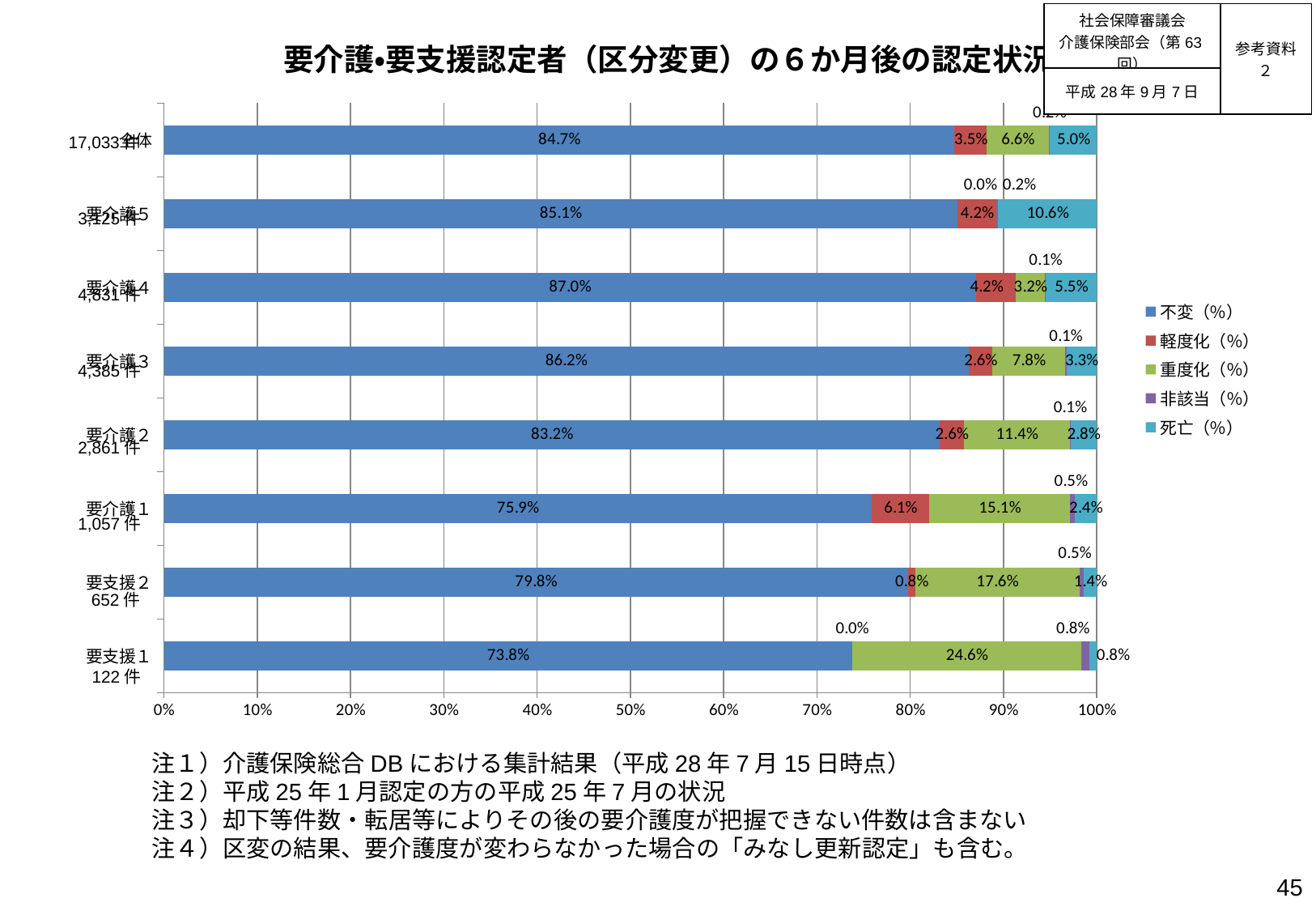

| 社会保障審議会 介護保険部会（第63回） | 参考資料２ |
| --- | --- |
| 平成28年9月7日 |  |

### Chart: 要介護・要支援認定者（区分変更）の６か月後の認定状況

| Category | 不変（％） | 軽度化（％） | 重度化（％） | 非該当（％） | 死亡（％） |
|---|---|---|---|---|---|
| 要支援１ | 0.7377049180327869 | 0.0 | 0.2459016393442623 | 0.00819672131147541 | 0.00819672131147541 |
| 要支援２ | 0.7975460122699386 | 0.007668711656441718 | 0.17638036809815952 | 0.004601226993865031 | 0.013803680981595092 |
| 要介護１ | 0.7587511825922422 | 0.06149479659413434 | 0.15137180700094607 | 0.004730368968779565 | 0.023651844843897825 |
| 要介護２ | 0.8315274379587557 | 0.0258650821391122 | 0.11359664452988466 | 0.0006990562740300594 | 0.028311779098217405 |
| 要介護３ | 0.8624857468643101 | 0.025769669327251995 | 0.07776510832383124 | 0.0013683010262257698 | 0.03261117445838085 |
| 要介護４ | 0.8702132063754916 | 0.0424342786172635 | 0.03187745808321259 | 0.0008279859242392879 | 0.054647070999793004 |
| 要介護５ | 0.85056 | 0.04192 | 0.0 | 0.00192 | 0.1056 |
| 全体 | 0.8474725532789291 | 0.03481477132624904 | 0.06604825926143369 | 0.0015851582222744084 | 0.05007925791111372 |
17,033件
3,125件
4,831件
4,385件
2,861件
1,057件
652件
122件
注１）介護保険総合DBにおける集計結果（平成28年7月15日時点）
注２）平成25年1月認定の方の平成25年7月の状況
注３）却下等件数・転居等によりその後の要介護度が把握できない件数は含まない
注４）区変の結果、要介護度が変わらなかった場合の「みなし更新認定」も含む。
45